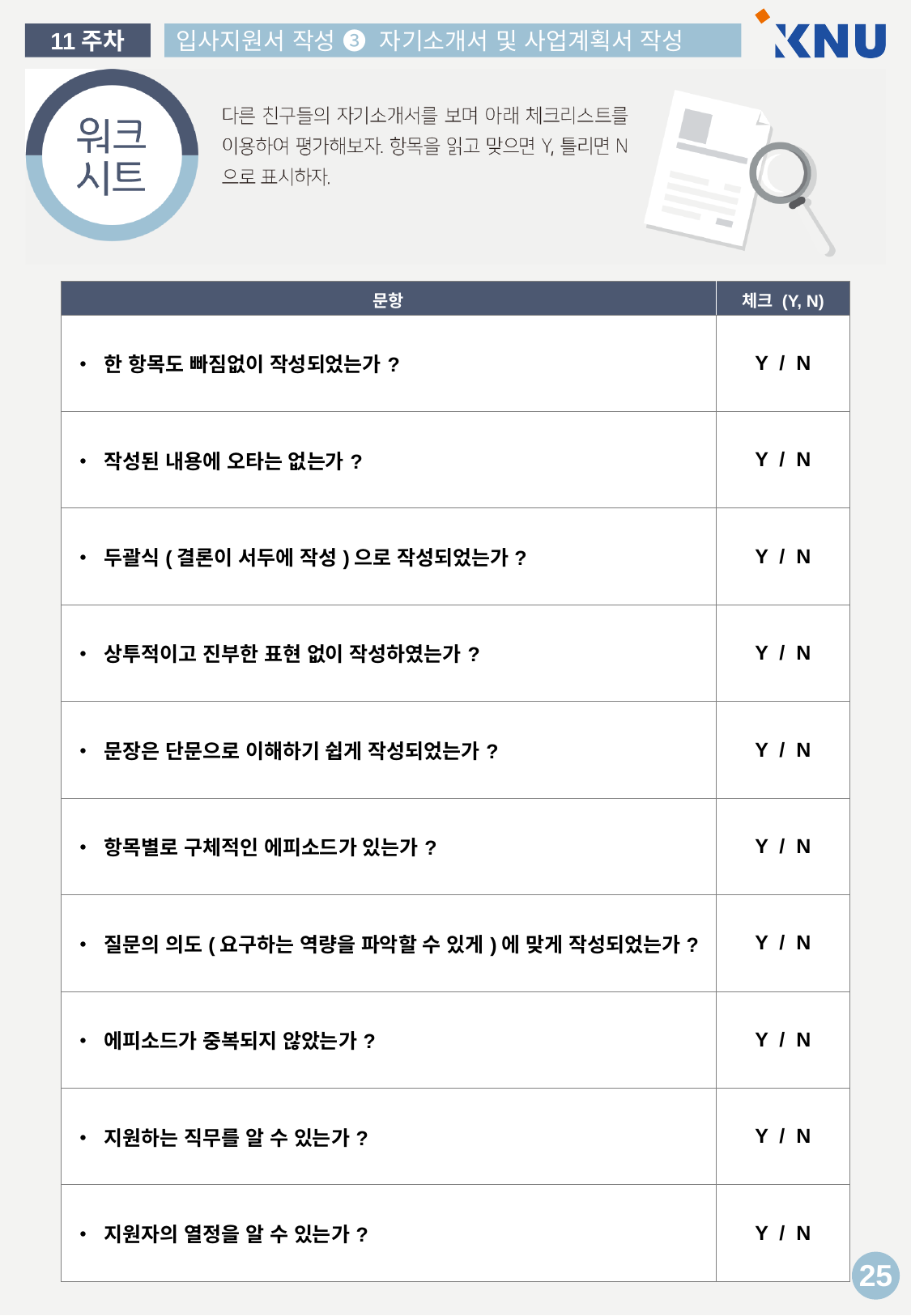

| 문항 | 체크 (Y, N) |
| --- | --- |
| • 한 항목도 빠짐없이 작성되었는가? | Y / N |
| • 작성된 내용에 오타는 없는가? | Y / N |
| • 두괄식(결론이 서두에 작성)으로 작성되었는가? | Y / N |
| • 상투적이고 진부한 표현 없이 작성하였는가? | Y / N |
| • 문장은 단문으로 이해하기 쉽게 작성되었는가? | Y / N |
| • 항목별로 구체적인 에피소드가 있는가? | Y / N |
| • 질문의 의도(요구하는 역량을 파악할 수 있게)에 맞게 작성되었는가? | Y / N |
| • 에피소드가 중복되지 않았는가? | Y / N |
| • 지원하는 직무를 알 수 있는가? | Y / N |
| • 지원자의 열정을 알 수 있는가? | Y / N |
25